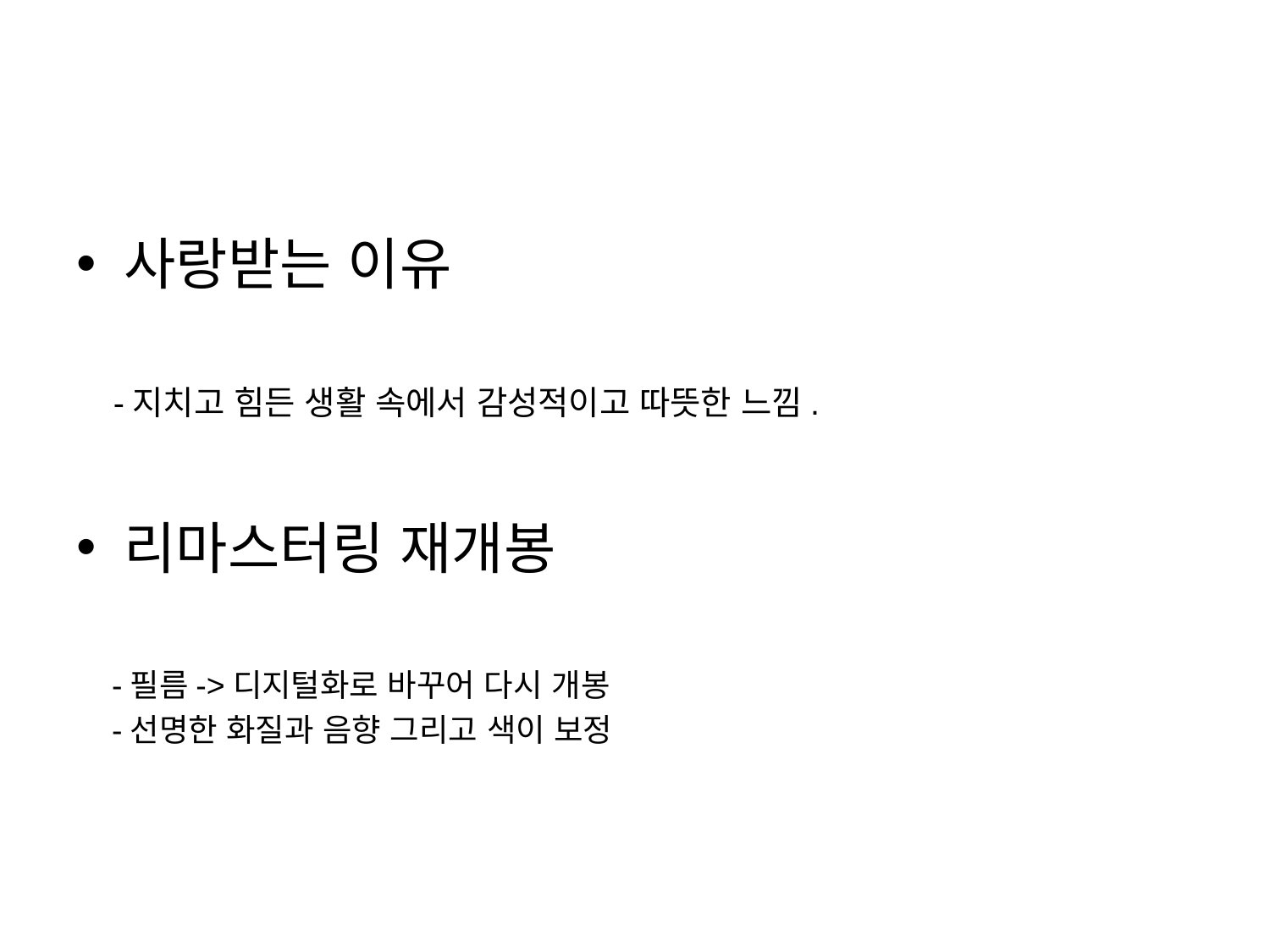

#
사랑받는 이유

    -지치고 힘든 생활 속에서 감성적이고 따뜻한 느낌.

리마스터링 재개봉

    -필름->디지털화로 바꾸어 다시 개봉
    -선명한 화질과 음향 그리고 색이 보정